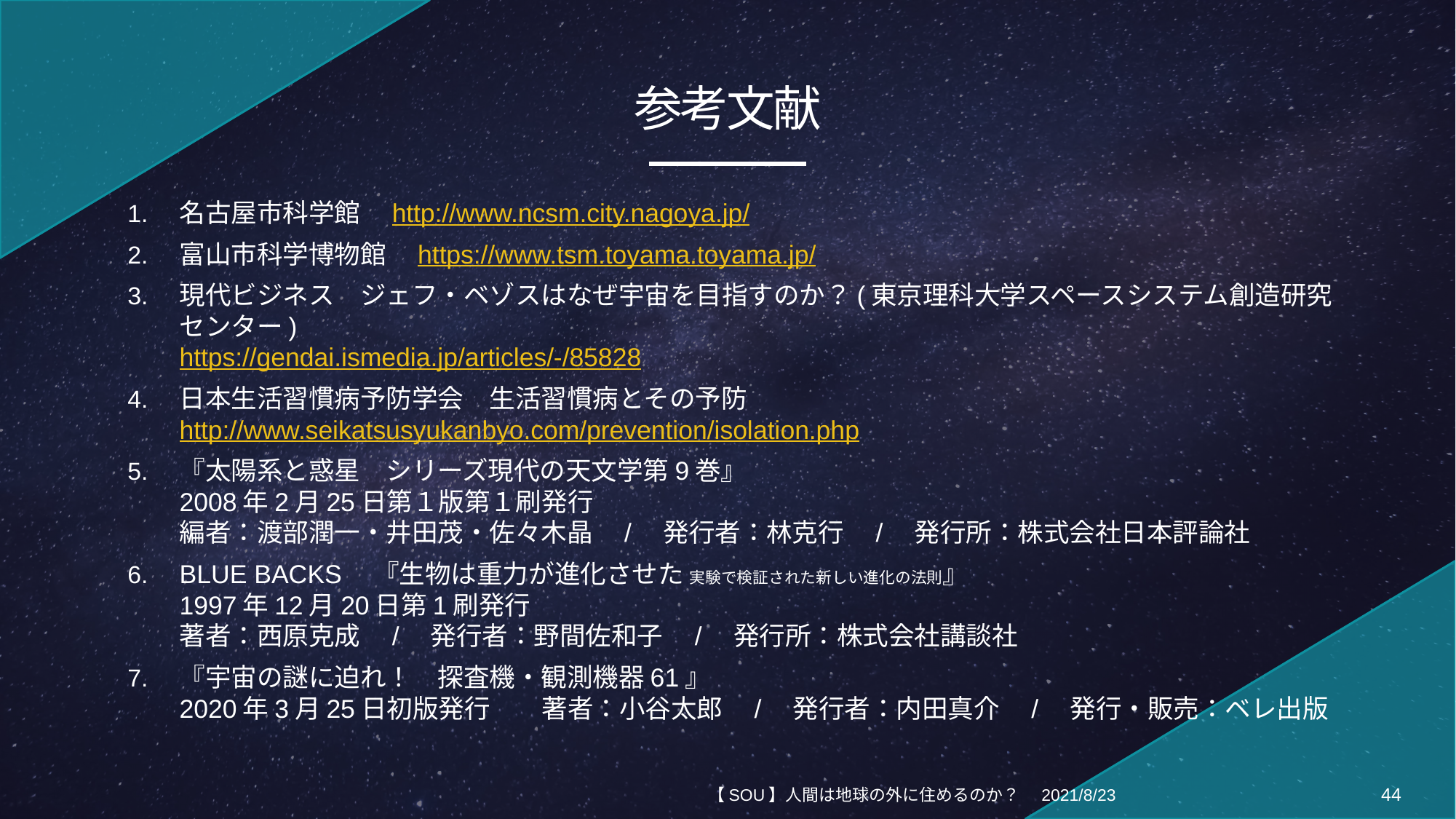

# 参考文献
名古屋市科学館　http://www.ncsm.city.nagoya.jp/
富山市科学博物館　https://www.tsm.toyama.toyama.jp/
現代ビジネス　ジェフ・ベゾスはなぜ宇宙を目指すのか？(東京理科大学スペースシステム創造研究センター)
https://gendai.ismedia.jp/articles/-/85828
日本生活習慣病予防学会　生活習慣病とその予防
http://www.seikatsusyukanbyo.com/prevention/isolation.php
『太陽系と惑星　シリーズ現代の天文学第9巻』
2008年2月25日第１版第１刷発行
編者：渡部潤一・井田茂・佐々木晶　/　発行者：林克行　/　発行所：株式会社日本評論社
BLUE BACKS　『生物は重力が進化させた 実験で検証された新しい進化の法則』
1997年12月20日第1刷発行
著者：西原克成　/　発行者：野間佐和子　/　発行所：株式会社講談社
『宇宙の謎に迫れ！　探査機・観測機器61』
2020年3月25日初版発行　　著者：小谷太郎　/　発行者：内田真介　/　発行・販売：ベレ出版
【SOU】人間は地球の外に住めるのか？
2021/8/23
44